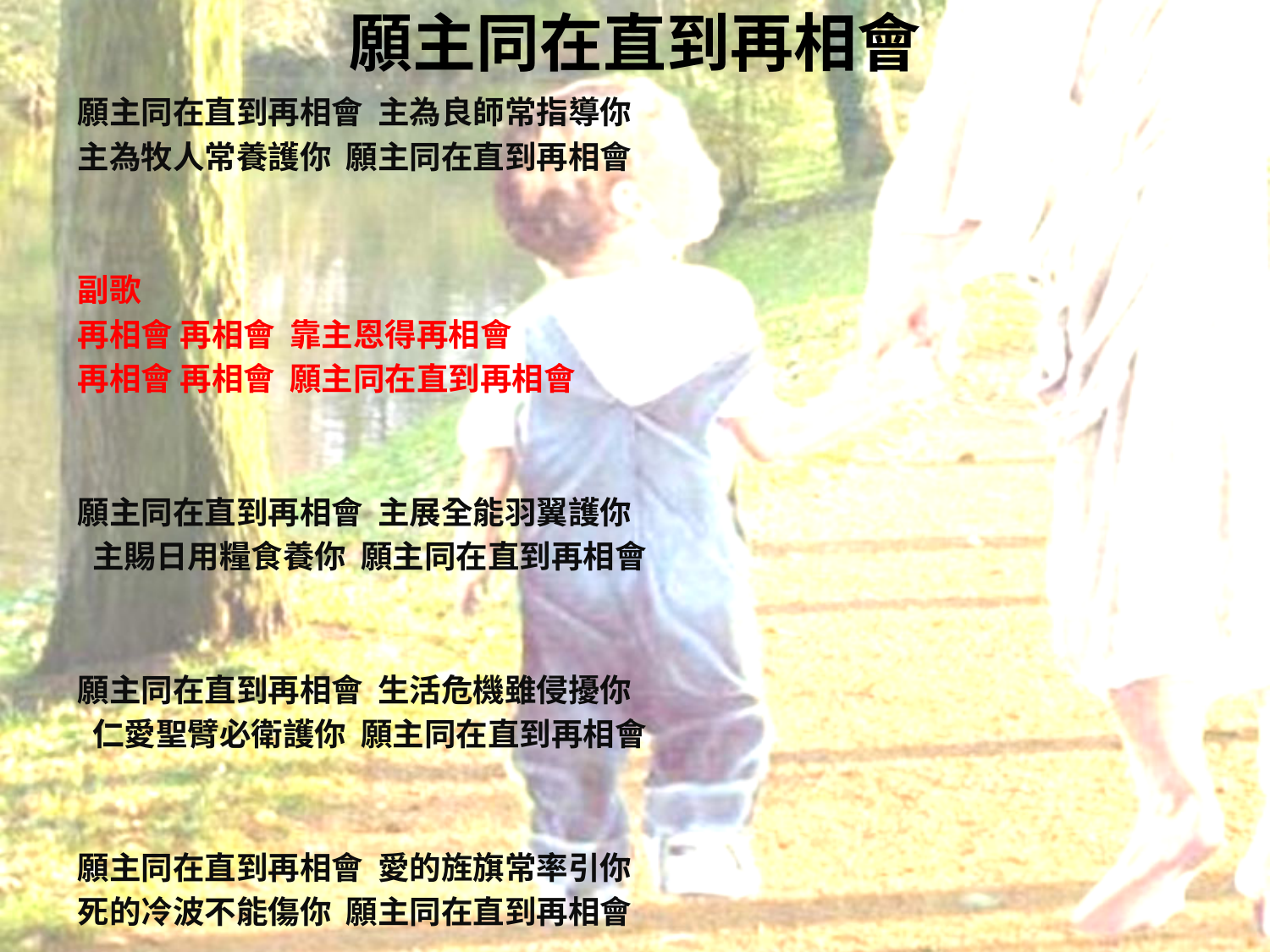

# 願主同在直到再相會
願主同在直到再相會  主為良師常指導你
主為牧人常養護你  願主同在直到再相會

副歌
再相會 再相會  靠主恩得再相會
再相會 再相會  願主同在直到再相會

願主同在直到再相會  主展全能羽翼護你
 主賜日用糧食養你  願主同在直到再相會

願主同在直到再相會  生活危機雖侵擾你
 仁愛聖臂必衛護你  願主同在直到再相會

願主同在直到再相會  愛的旌旗常率引你
死的冷波不能傷你  願主同在直到再相會